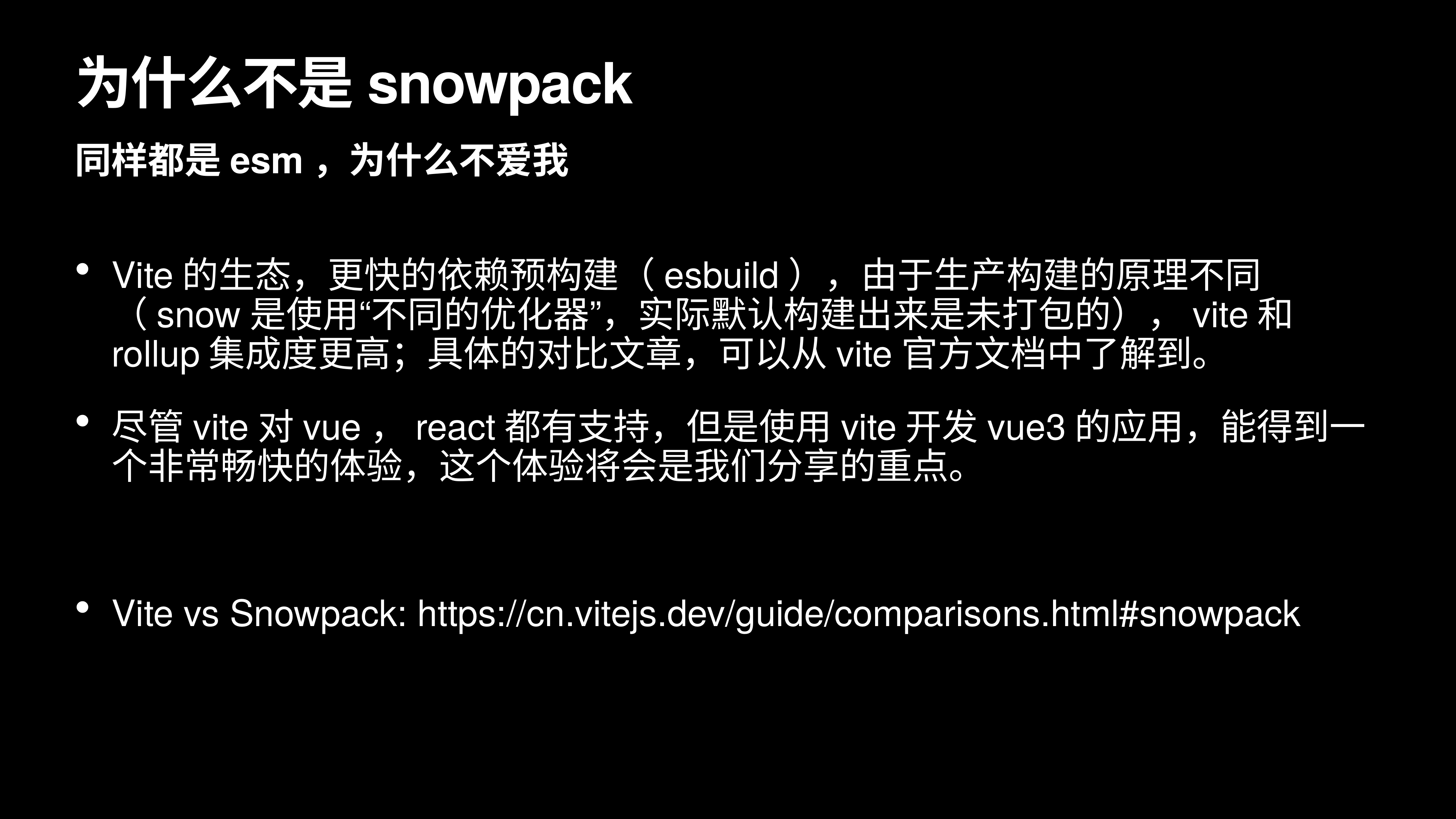

# 为什么不是snowpack
同样都是esm，为什么不爱我
Vite的生态，更快的依赖预构建（esbuild），由于生产构建的原理不同（snow是使用“不同的优化器”，实际默认构建出来是未打包的），vite和rollup集成度更高；具体的对比文章，可以从vite官方文档中了解到。
尽管vite对vue，react都有支持，但是使用vite开发vue3的应用，能得到一个非常畅快的体验，这个体验将会是我们分享的重点。

Vite vs Snowpack: https://cn.vitejs.dev/guide/comparisons.html#snowpack